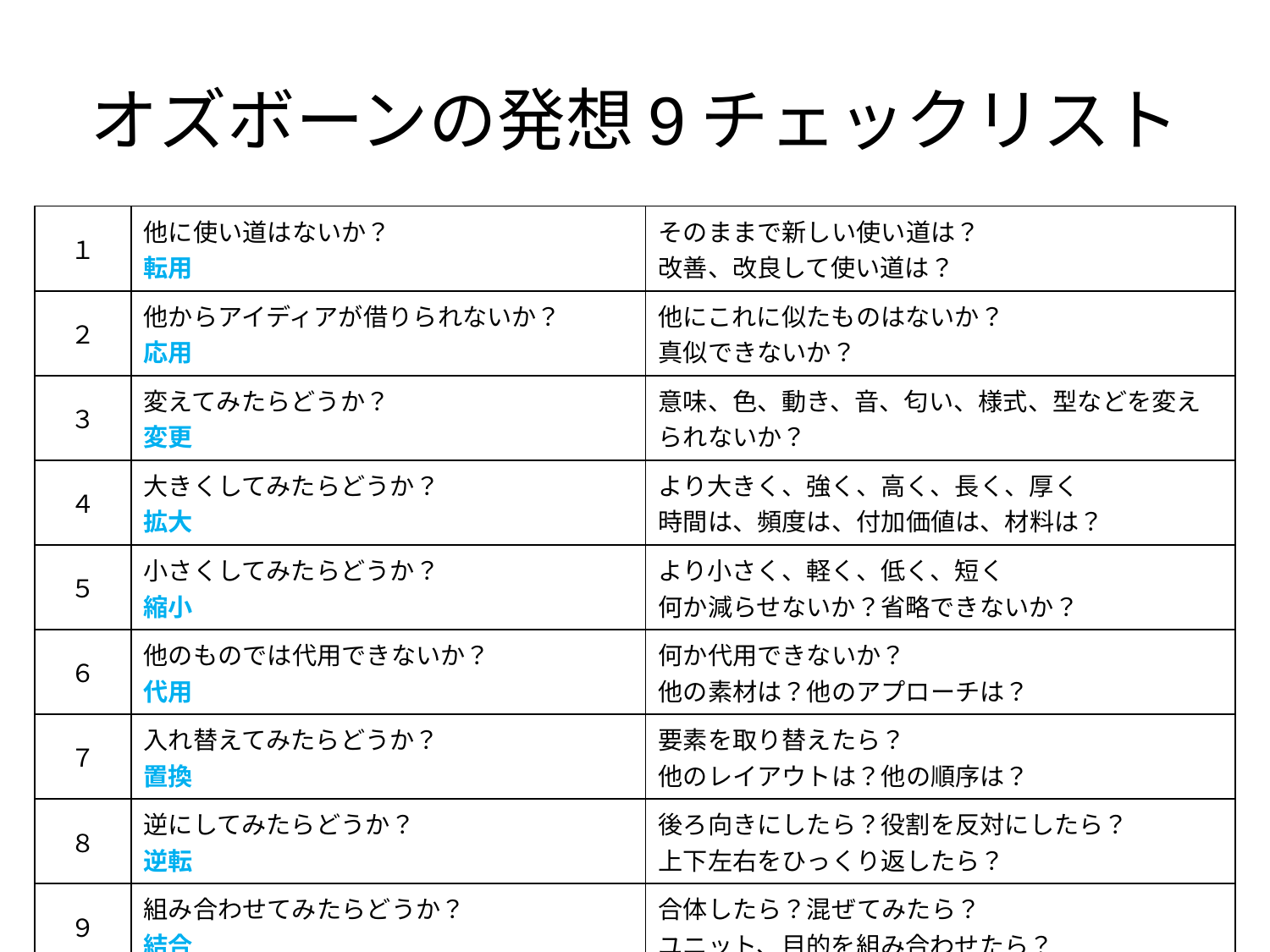

# オズボーンの発想9チェックリスト
| １ | 他に使い道はないか？ 転用 | そのままで新しい使い道は？ 改善、改良して使い道は？ |
| --- | --- | --- |
| ２ | 他からアイディアが借りられないか？ 応用 | 他にこれに似たものはないか？ 真似できないか？ |
| ３ | 変えてみたらどうか？ 変更 | 意味、色、動き、音、匂い、様式、型などを変えられないか？ |
| ４ | 大きくしてみたらどうか？ 拡大 | より大きく、強く、高く、長く、厚く 時間は、頻度は、付加価値は、材料は？ |
| ５ | 小さくしてみたらどうか？ 縮小 | より小さく、軽く、低く、短く 何か減らせないか？省略できないか？ |
| ６ | 他のものでは代用できないか？ 代用 | 何か代用できないか？ 他の素材は？他のアプローチは？ |
| ７ | 入れ替えてみたらどうか？ 置換 | 要素を取り替えたら？ 他のレイアウトは？他の順序は？ |
| ８ | 逆にしてみたらどうか？ 逆転 | 後ろ向きにしたら？役割を反対にしたら？ 上下左右をひっくり返したら？ |
| ９ | 組み合わせてみたらどうか？ 結合 | 合体したら？混ぜてみたら？ ユニット、目的を組み合わせたら？ |